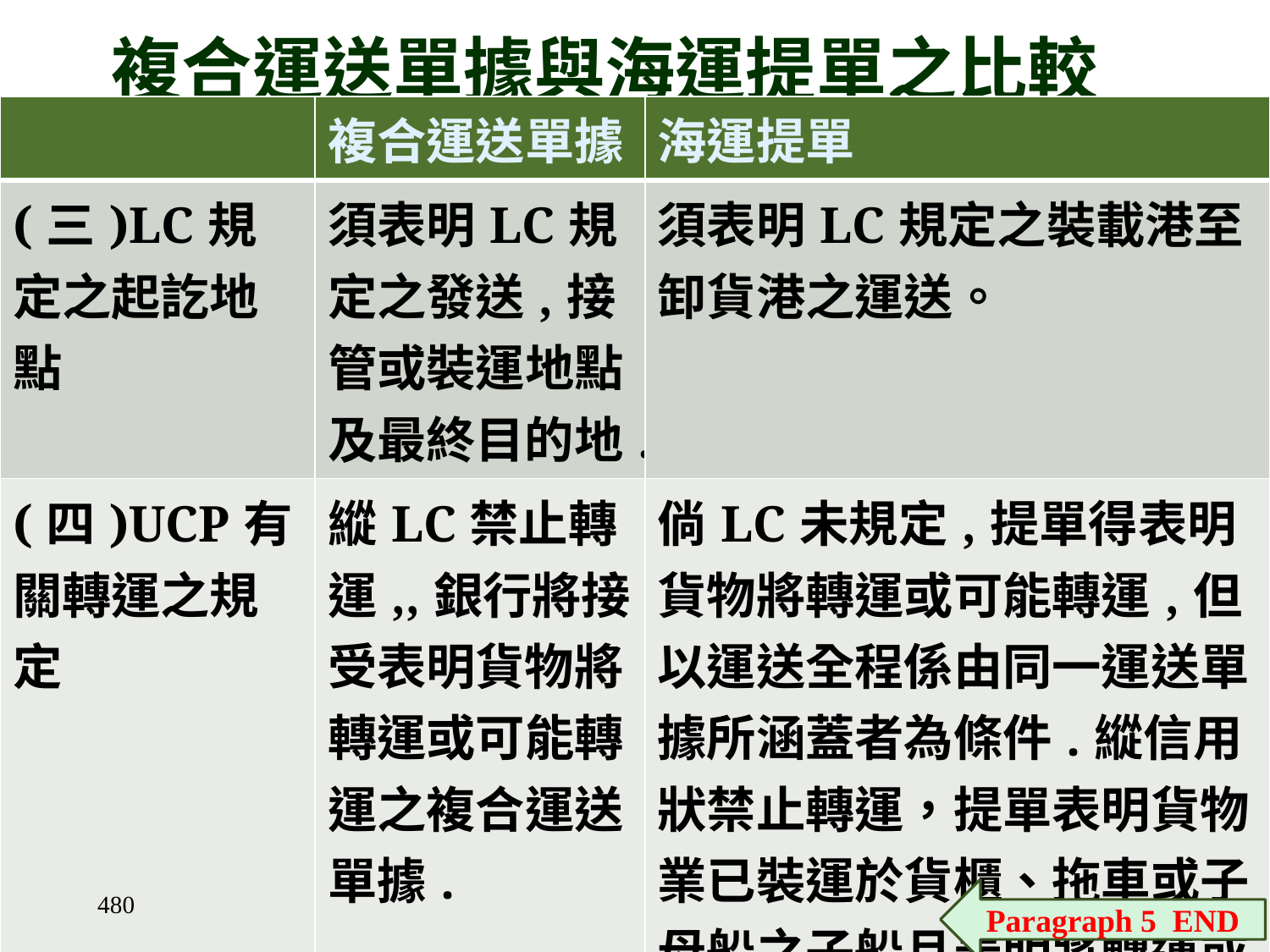

# 複合運送單據與海運提單之比較
|  | 複合運送單據 | 海運提單 |
| --- | --- | --- |
| (三)LC規定之起訖地點 | 須表明LC規定之發送,接管或裝運地點及最終目的地. | 須表明LC規定之裝載港至卸貨港之運送。 |
| (四)UCP有關轉運之規定 | 縱LC禁止轉運,,銀行將接受表明貨物將轉運或可能轉運之複合運送單據. | 倘LC未規定,提單得表明貨物將轉運或可能轉運,但以運送全程係由同一運送單據所涵蓋者為條件.縱信用狀禁止轉運，提單表明貨物業已裝運於貨櫃、拖車或子母船之子船且表明將轉運或可能轉運之提單可以接受。 |
Paragraph 5  END
480